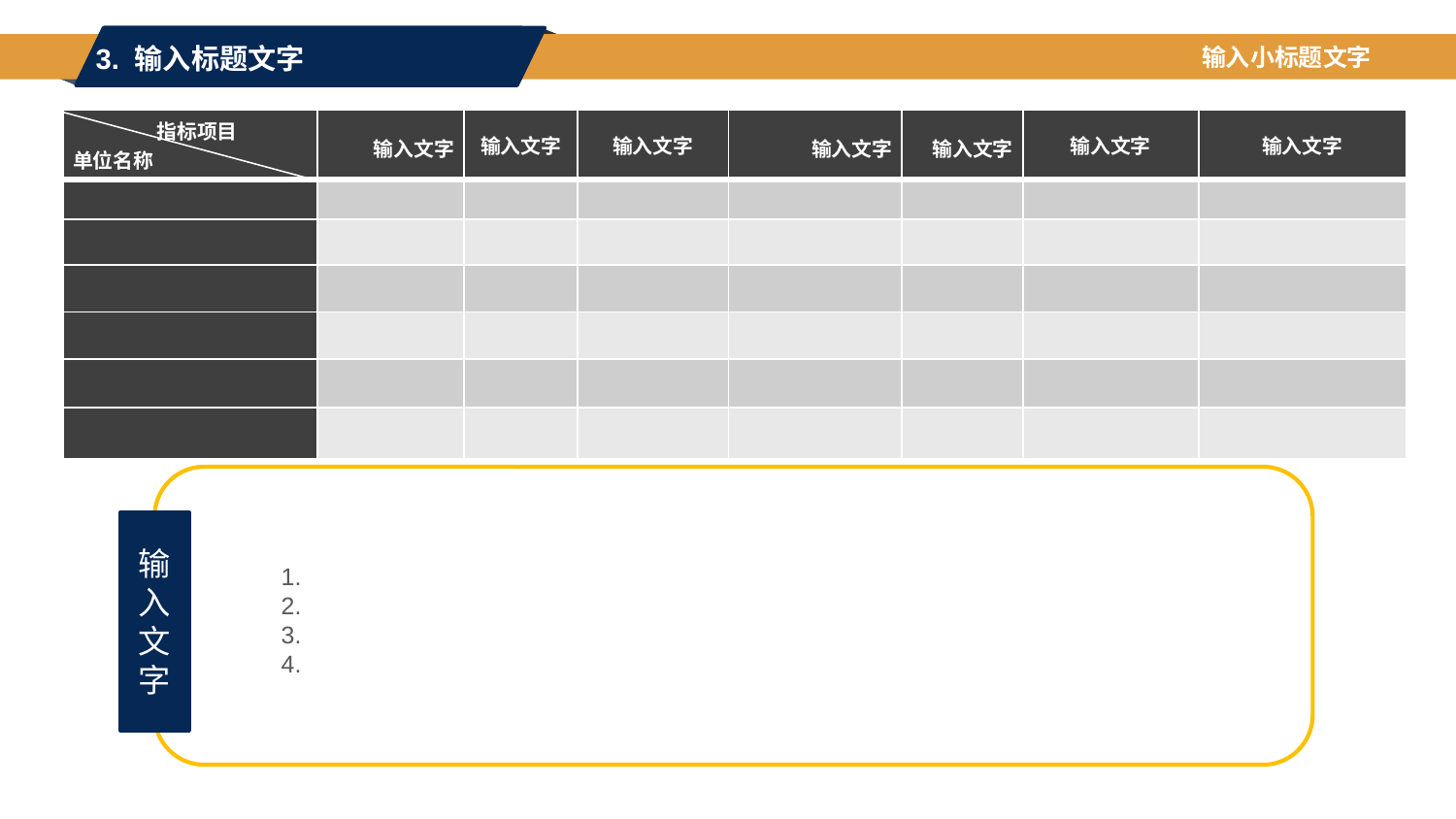

3.文化建设工作考核结果及分析

3. 输入标题文字
输入小标题文字

| 指标项目 单位名称 | 输入文字 | 输入文字 | 输入文字 | 输入文字 | 输入文字 | 输入文字 | 输入文字 |
| --- | --- | --- | --- | --- | --- | --- | --- |
|  |  |  |  |  |  |  |  |
|  |  |  |  |  |  |  |  |
|  |  |  |  |  |  |  |  |
|  |  |  |  |  |  |  |  |
|  |  |  |  |  |  |  |  |
|  |  |  |  |  |  |  |  |

输入文字
        1.
        2.
        3.
        4.